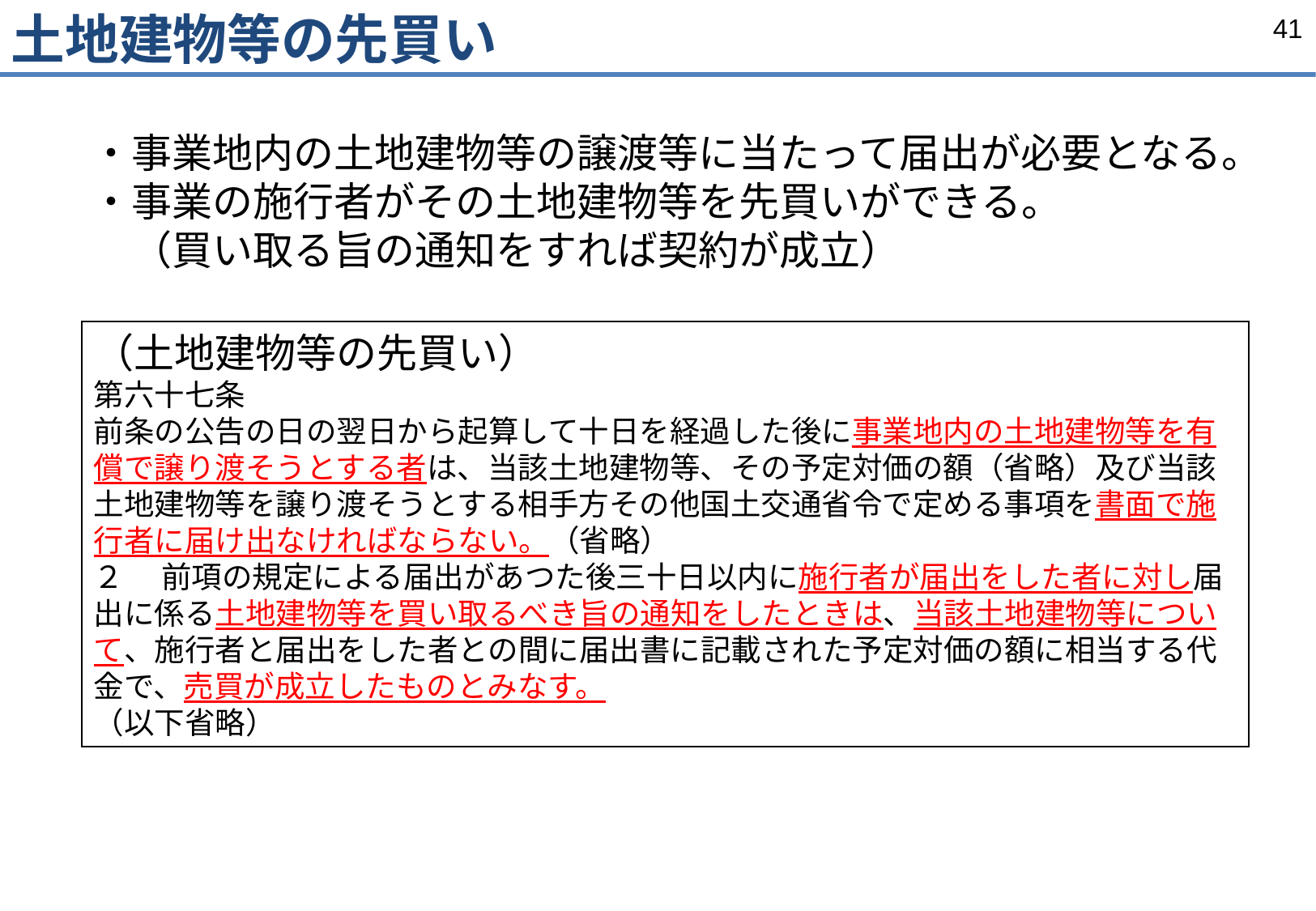

土地建物等の先買い
・事業地内の土地建物等の譲渡等に当たって届出が必要となる。
・事業の施行者がその土地建物等を先買いができる。
　（買い取る旨の通知をすれば契約が成立）
（土地建物等の先買い）
第六十七条
前条の公告の日の翌日から起算して十日を経過した後に事業地内の土地建物等を有償で譲り渡そうとする者は、当該土地建物等、その予定対価の額（省略）及び当該土地建物等を譲り渡そうとする相手方その他国土交通省令で定める事項を書面で施行者に届け出なければならない。（省略）
２ 　前項の規定による届出があつた後三十日以内に施行者が届出をした者に対し届出に係る土地建物等を買い取るべき旨の通知をしたときは、当該土地建物等について、施行者と届出をした者との間に届出書に記載された予定対価の額に相当する代金で、売買が成立したものとみなす。
（以下省略）